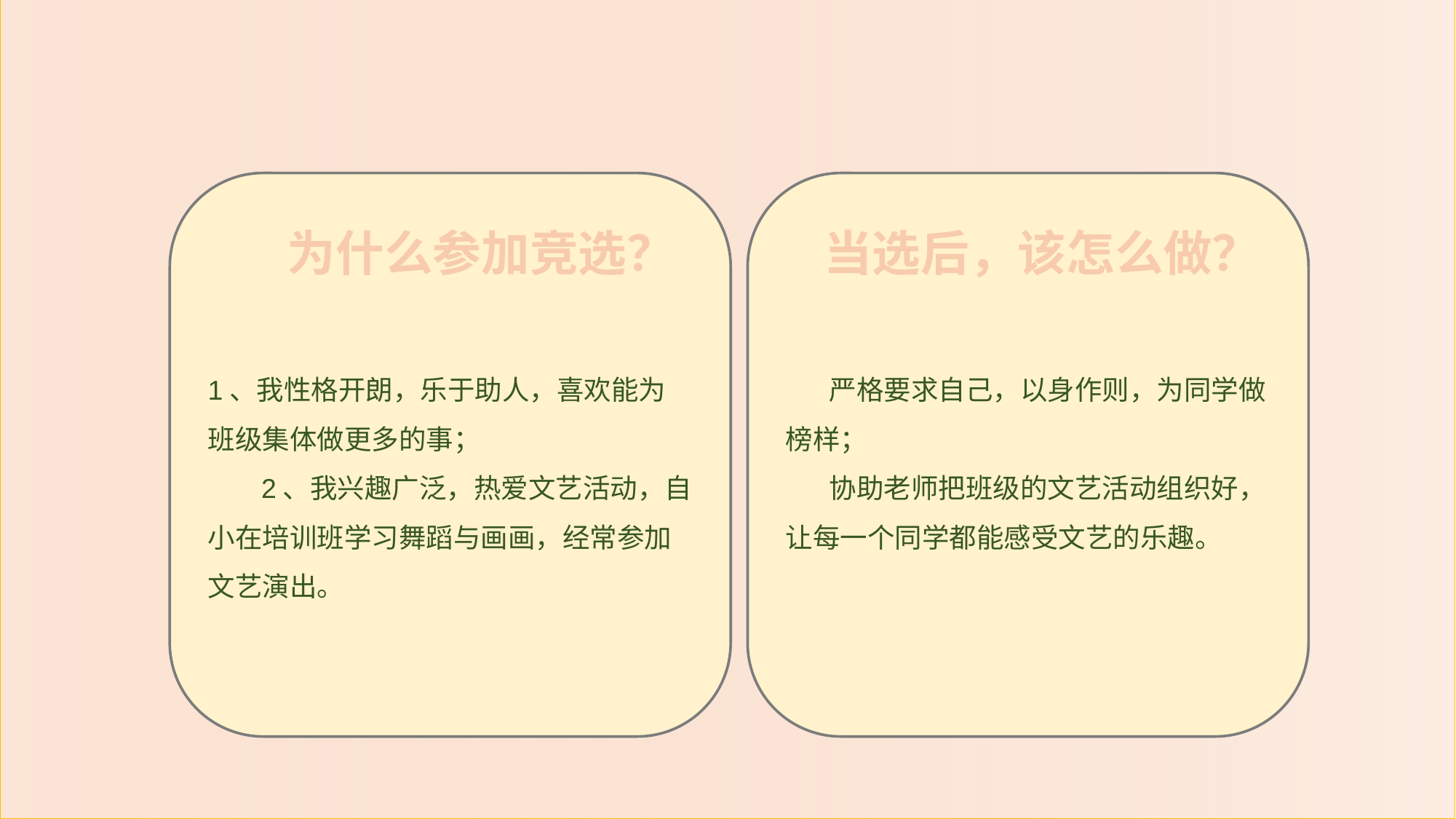

1、我性格开朗，乐于助人，喜欢能为班级集体做更多的事；
       2、我兴趣广泛，热爱文艺活动，自小在培训班学习舞蹈与画画，经常参加文艺演出。
      严格要求自己，以身作则，为同学做榜样；
      协助老师把班级的文艺活动组织好，让每一个同学都能感受文艺的乐趣。
当选后，该怎么做？
为什么参加竞选？